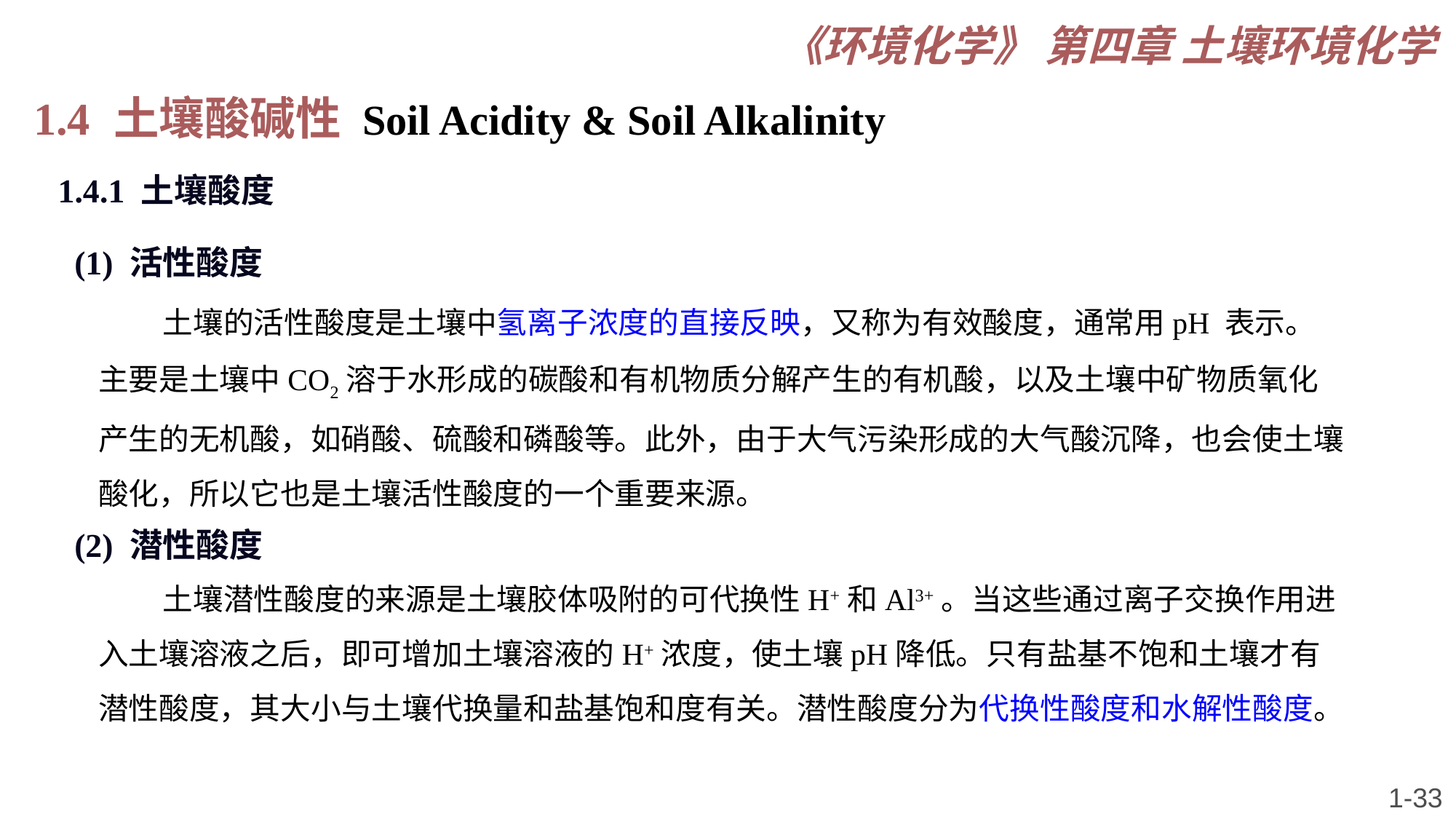

《环境化学》 第四章 土壤环境化学
1.4 土壤酸碱性 Soil Acidity & Soil Alkalinity
1.4.1 土壤酸度
(1) 活性酸度
土壤的活性酸度是土壤中氢离子浓度的直接反映，又称为有效酸度，通常用pH 表示。主要是土壤中CO2溶于水形成的碳酸和有机物质分解产生的有机酸，以及土壤中矿物质氧化产生的无机酸，如硝酸、硫酸和磷酸等。此外，由于大气污染形成的大气酸沉降，也会使土壤酸化，所以它也是土壤活性酸度的一个重要来源。

(2) 潜性酸度
土壤潜性酸度的来源是土壤胶体吸附的可代换性H+和Al3+。当这些通过离子交换作用进入土壤溶液之后，即可增加土壤溶液的H+浓度，使土壤pH降低。只有盐基不饱和土壤才有潜性酸度，其大小与土壤代换量和盐基饱和度有关。潜性酸度分为代换性酸度和水解性酸度。
1-33